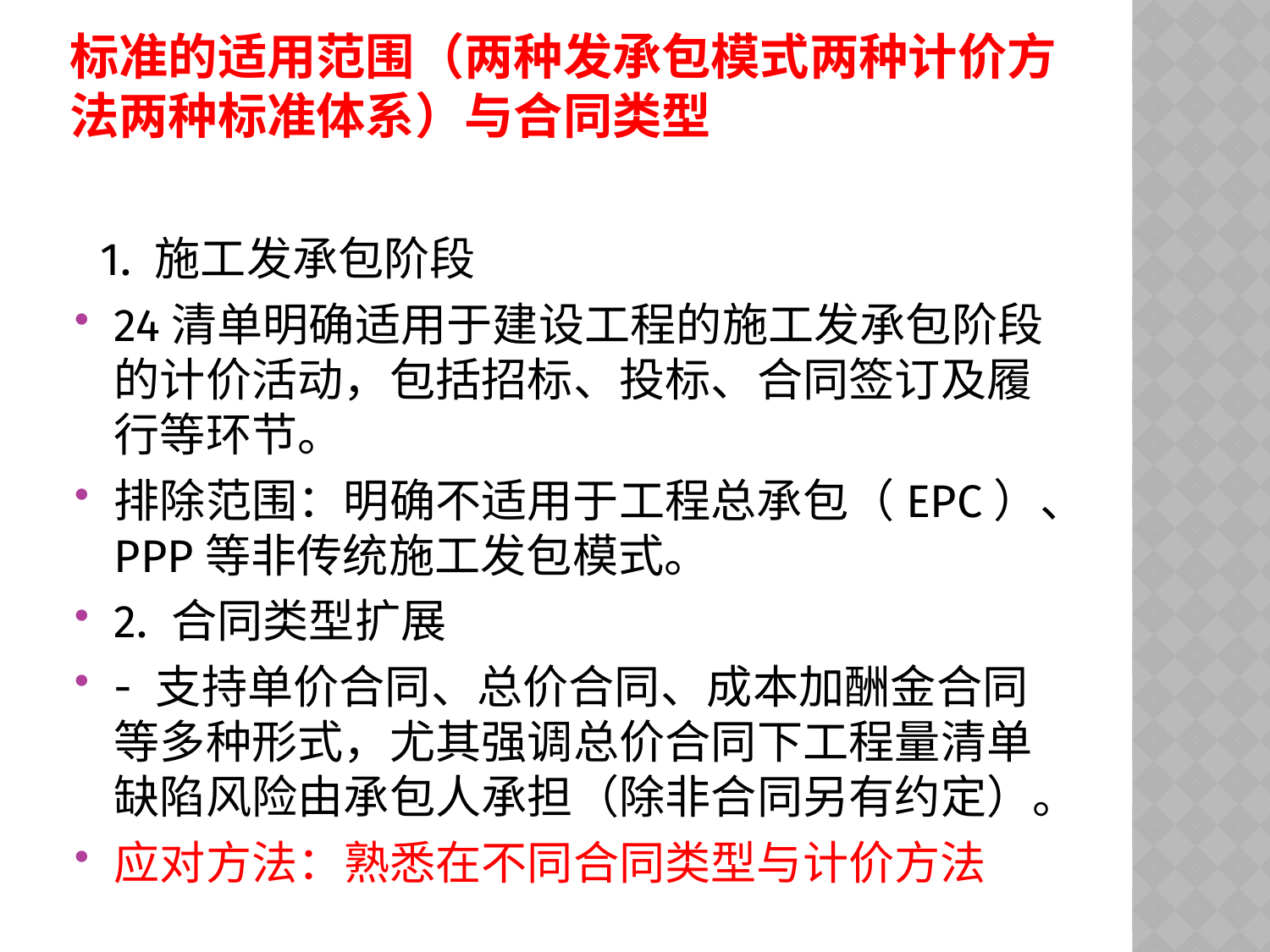

# 标准的适用范围（两种发承包模式两种计价方法两种标准体系）与合同类型
  1. 施工发承包阶段
24清单明确适用于建设工程的施工发承包阶段的计价活动，包括招标、投标、合同签订及履行等环节。
排除范围：明确不适用于工程总承包（EPC）、PPP等非传统施工发包模式。
2. 合同类型扩展
- 支持单价合同、总价合同、成本加酬金合同等多种形式，尤其强调总价合同下工程量清单缺陷风险由承包人承担（除非合同另有约定）。
应对方法：熟悉在不同合同类型与计价方法